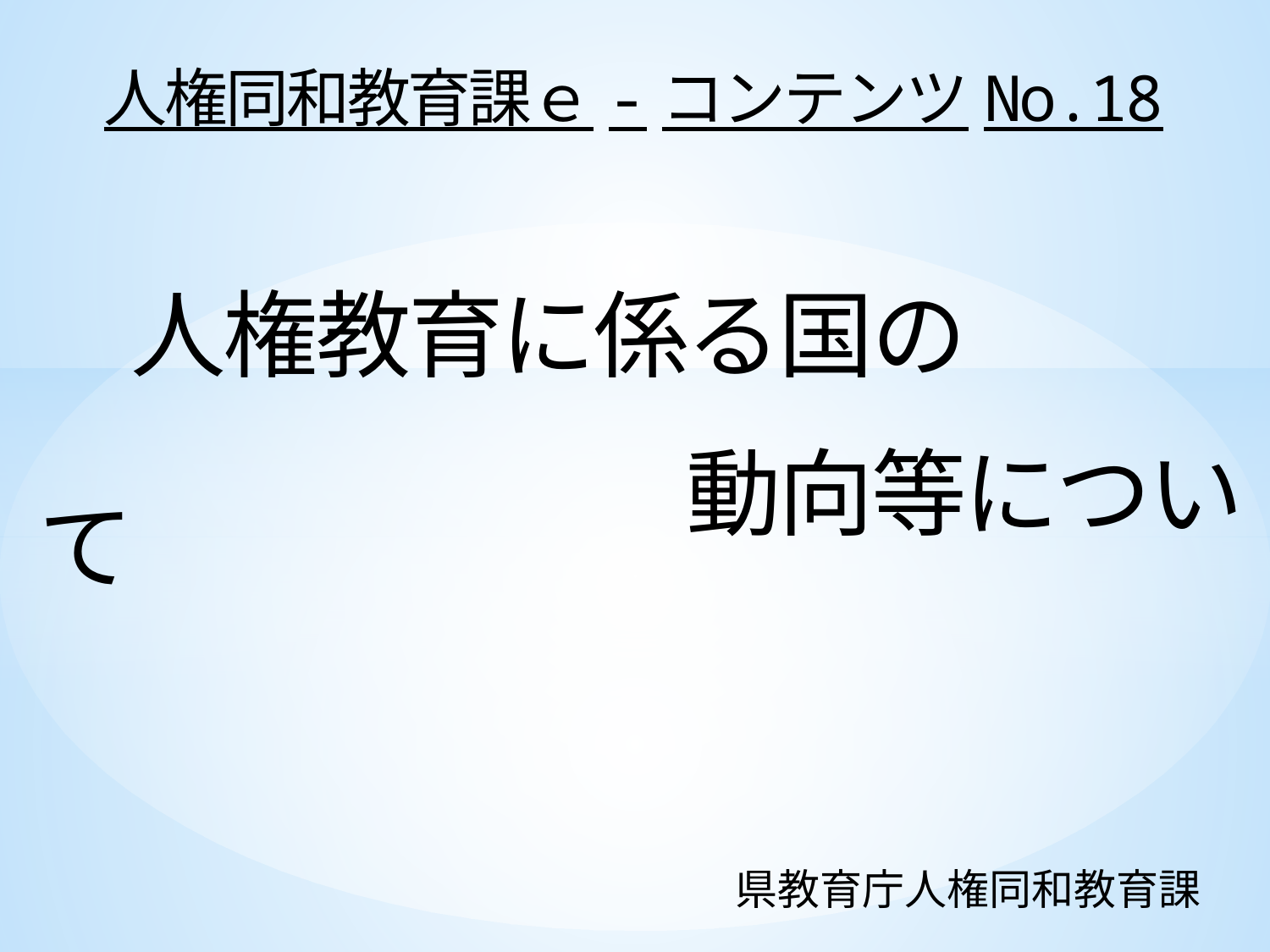

人権同和教育課ｅ-コンテンツNo.18
# 人権教育に係る国の 　　　　　　　動向等について
県教育庁人権同和教育課